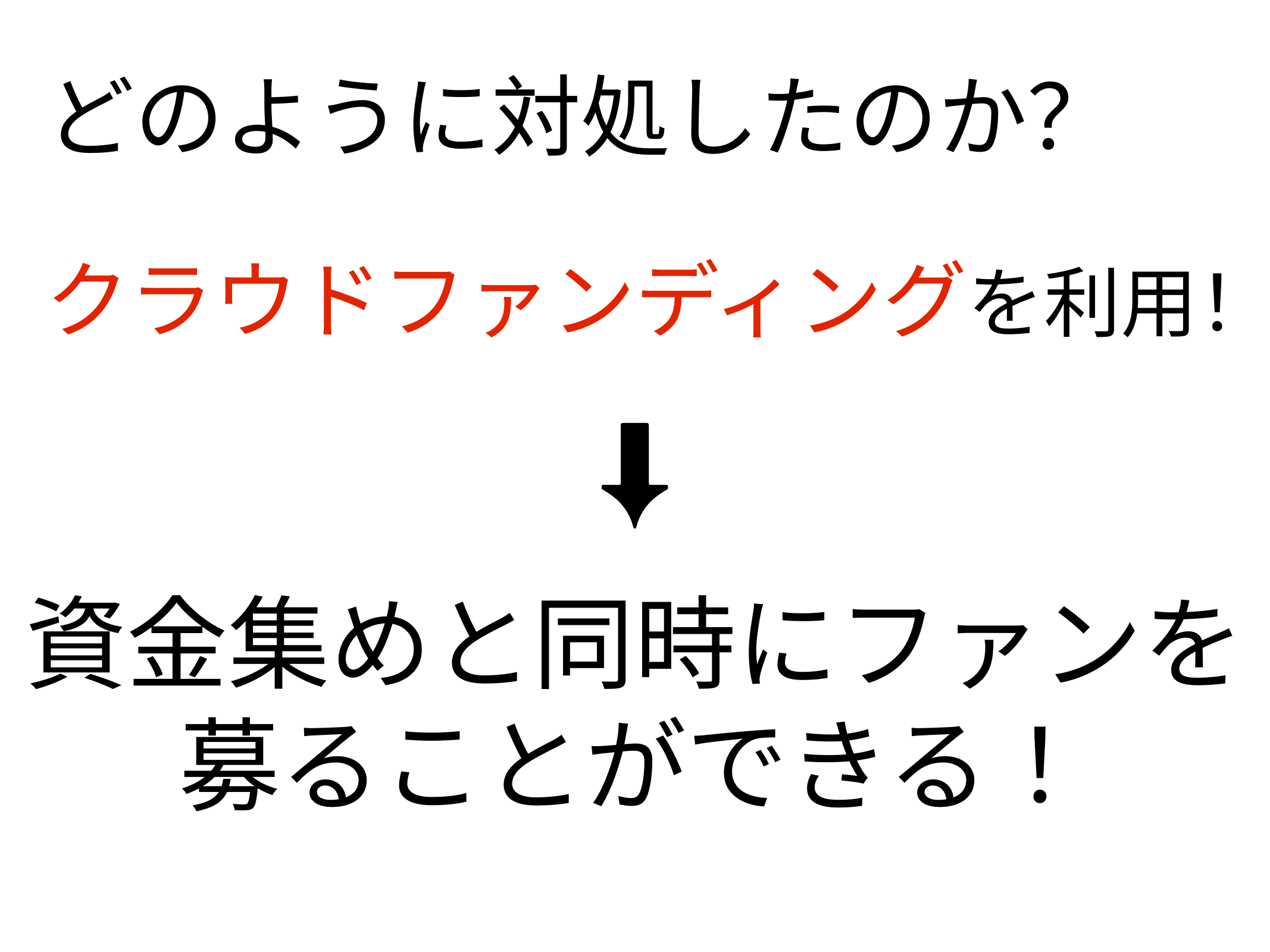

どのように対処したのか？
クラウドファンディングを利用！
⬇︎
資金集めと同時にファンを
募ることができる！